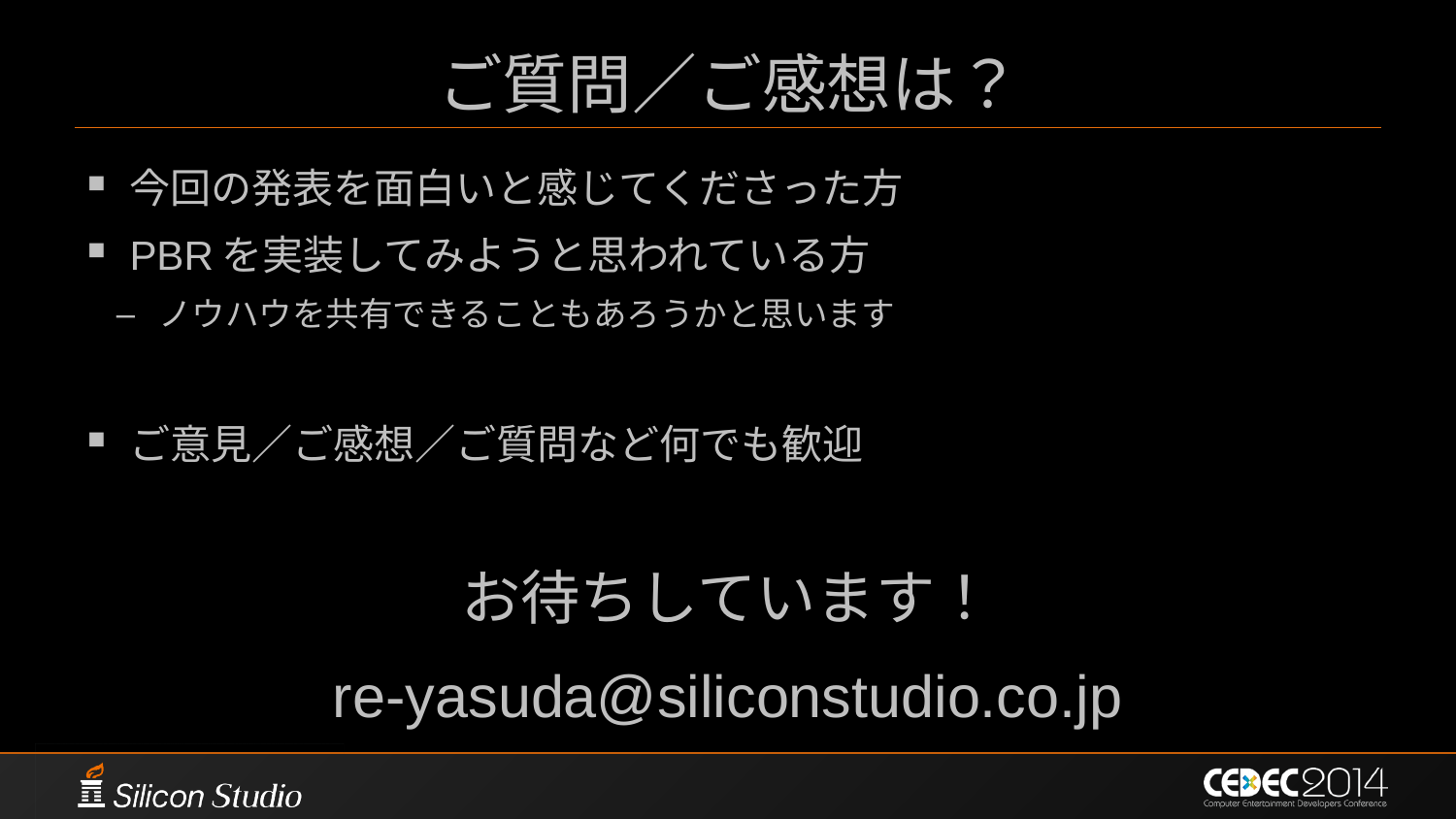

# ご質問／ご感想は？
今回の発表を面白いと感じてくださった方
PBRを実装してみようと思われている方
ノウハウを共有できることもあろうかと思います

ご意見／ご感想／ご質問など何でも歓迎

お待ちしています！
re-yasuda@siliconstudio.co.jp